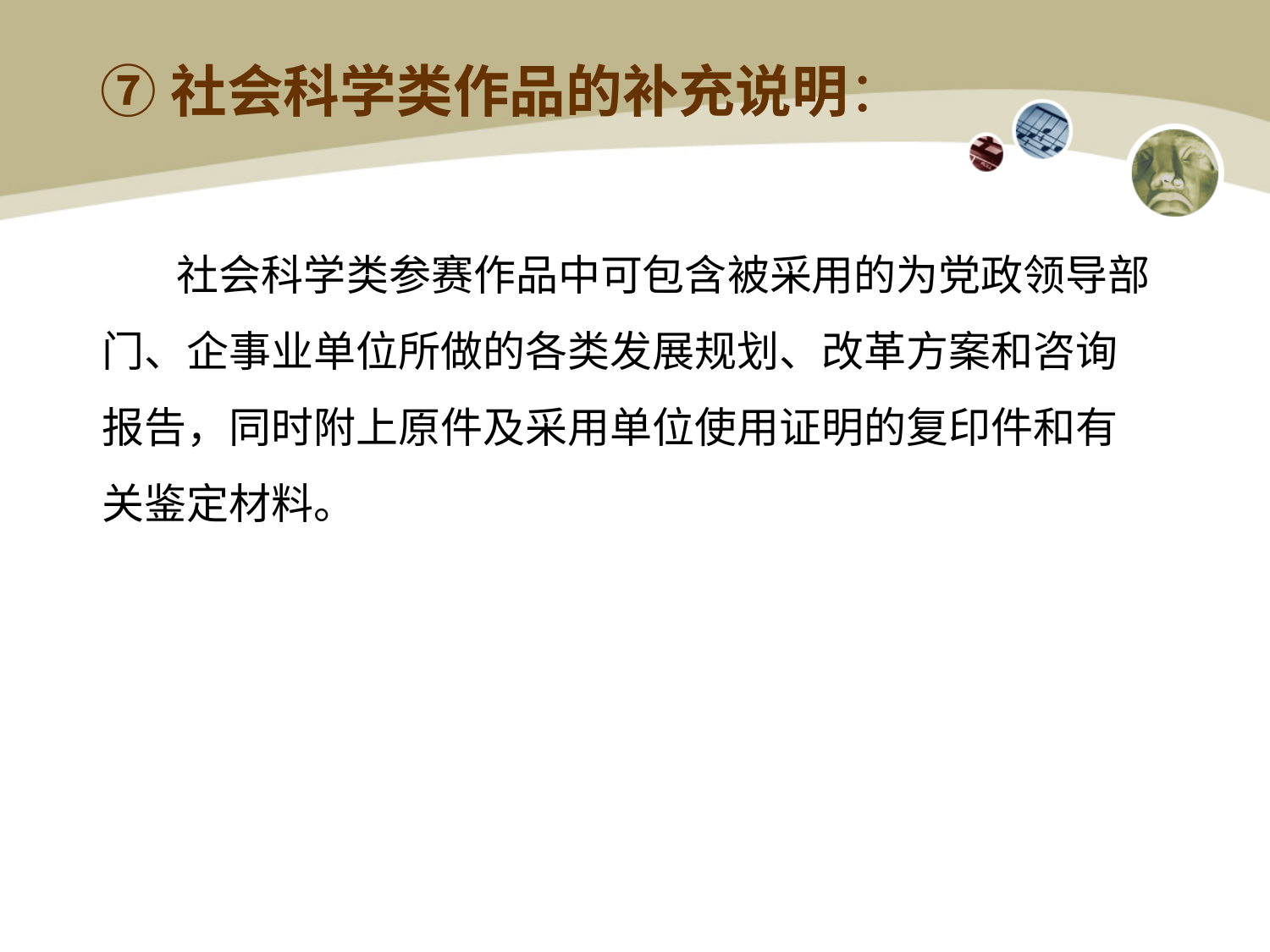

# ⑦社会科学类作品的补充说明：
社会科学类参赛作品中可包含被采用的为党政领导部门、企事业单位所做的各类发展规划、改革方案和咨询报告，同时附上原件及采用单位使用证明的复印件和有关鉴定材料。